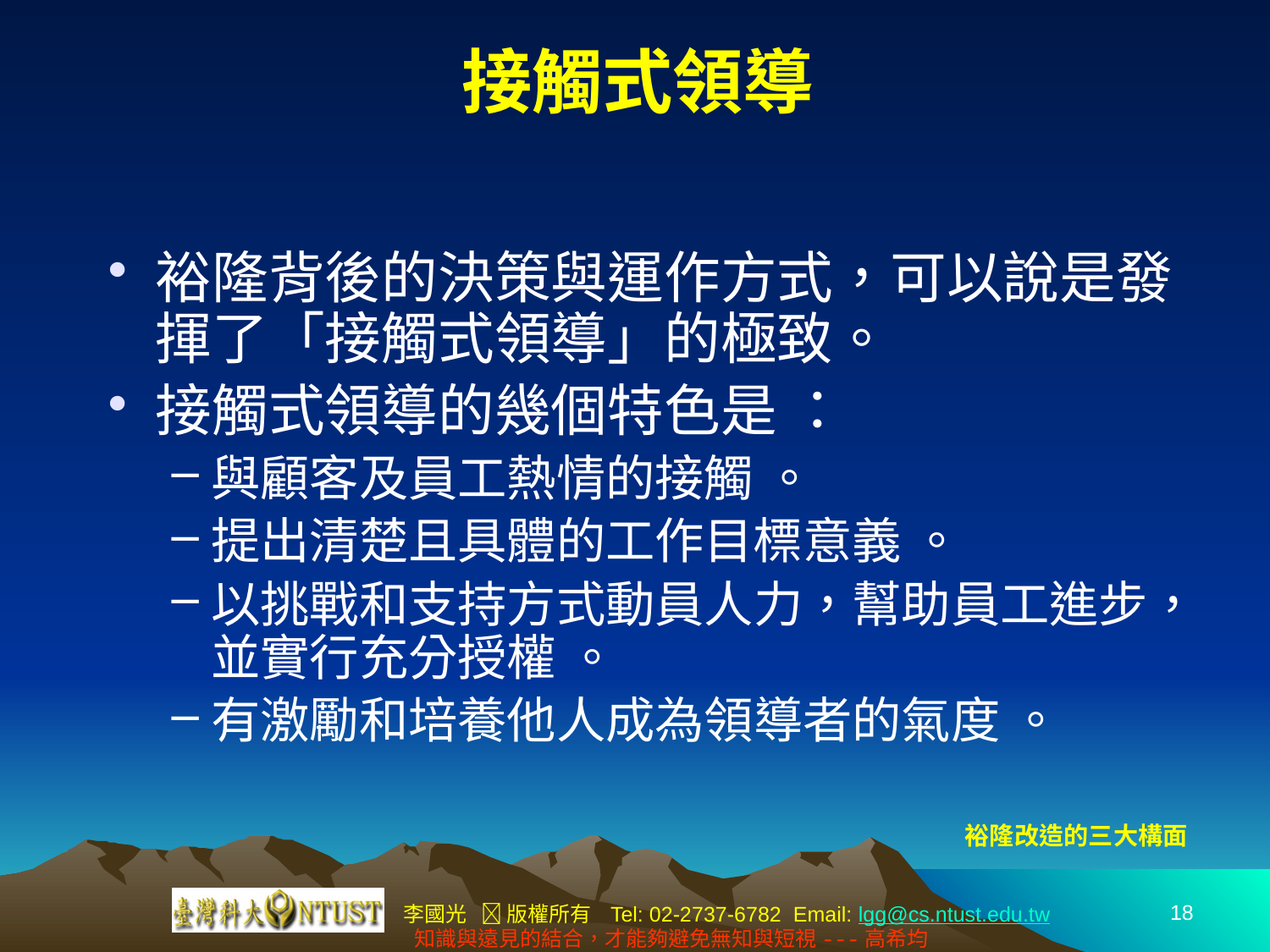

# 接觸式領導
裕隆背後的決策與運作方式，可以說是發揮了「接觸式領導」的極致。
接觸式領導的幾個特色是 ：
與顧客及員工熱情的接觸 。
提出清楚且具體的工作目標意義 。
以挑戰和支持方式動員人力，幫助員工進步，並實行充分授權 。
有激勵和培養他人成為領導者的氣度 。
裕隆改造的三大構面
18